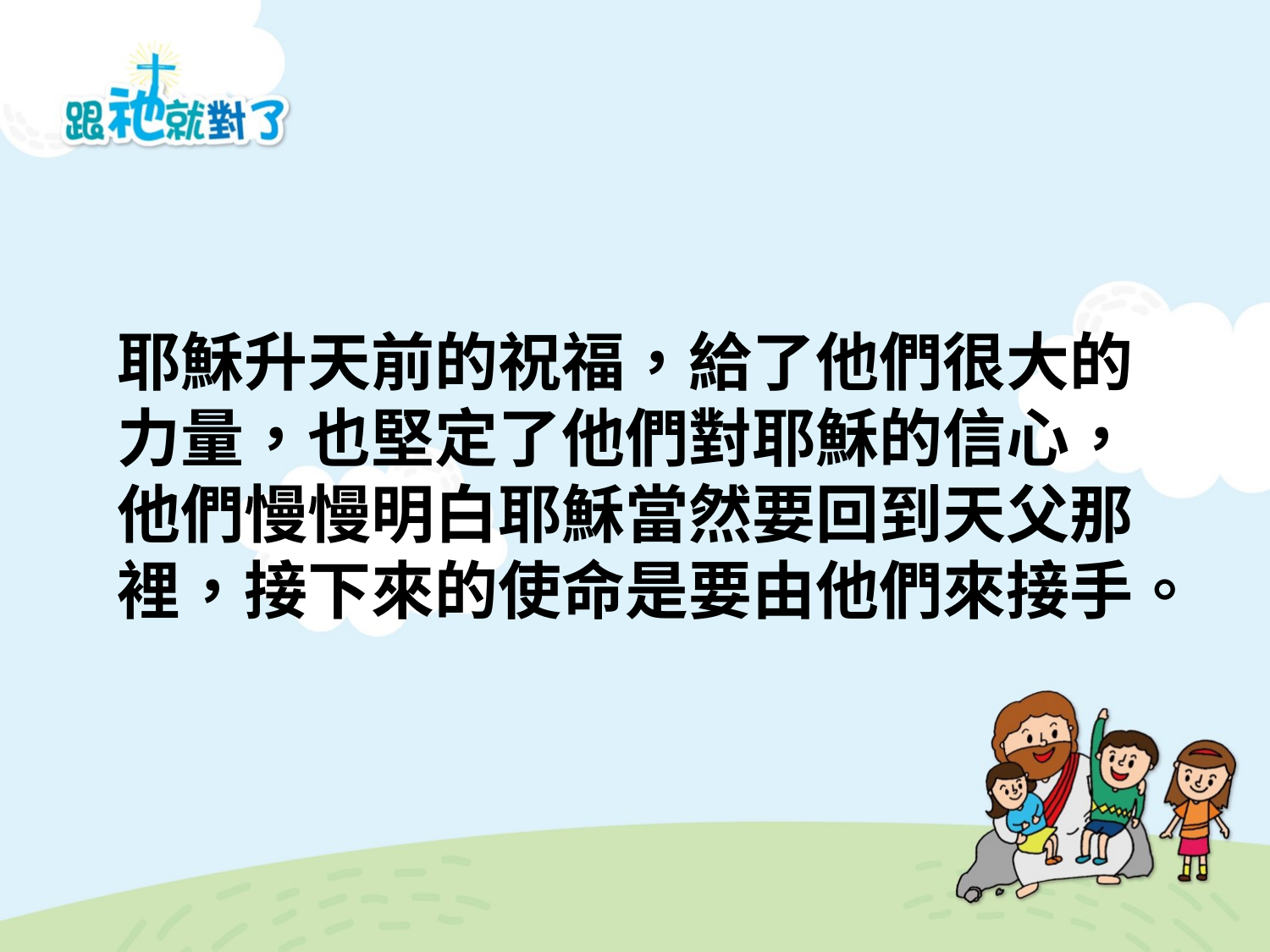

耶穌升天前的祝福，給了他們很大的力量，也堅定了他們對耶穌的信心，他們慢慢明白耶穌當然要回到天父那裡，接下來的使命是要由他們來接手。